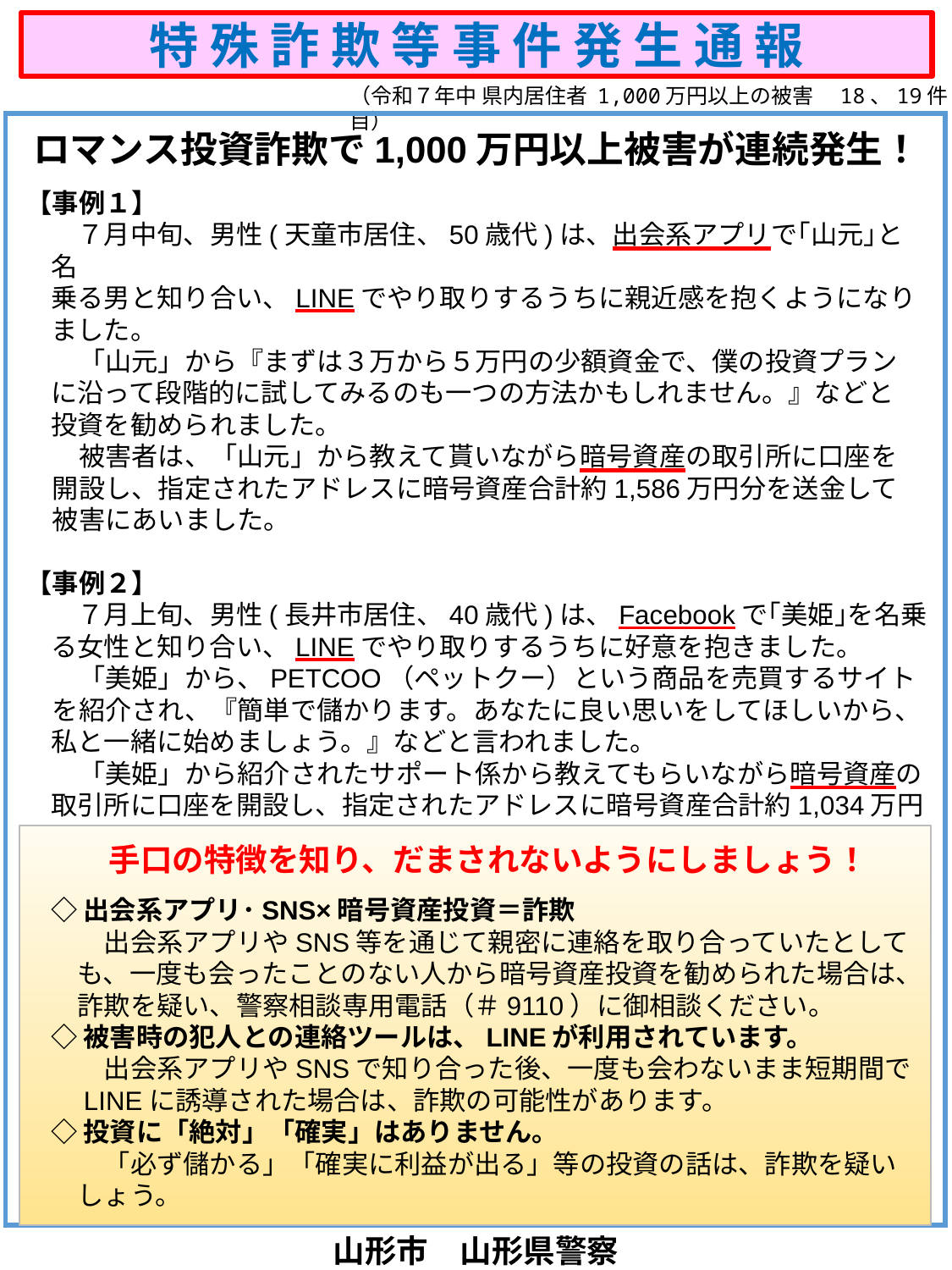

特 殊 詐 欺 等 事 件 発 生 通 報
（令和７年中 県内居住者 1,000万円以上の被害　18、19件目）

ロマンス投資詐欺で1,000万円以上被害が連続発生！
【事例１】
　７月中旬、男性(天童市居住、50歳代)は、出会系アプリで｢山元｣と名
乗る男と知り合い、LINEでやり取りするうちに親近感を抱くようになりました。
　　「山元」から『まずは３万から５万円の少額資金で、僕の投資プラン
に沿って段階的に試してみるのも一つの方法かもしれません。』などと
投資を勧められました。
　　被害者は、「山元」から教えて貰いながら暗号資産の取引所に口座を
　開設し、指定されたアドレスに暗号資産合計約1,586万円分を送金して
　被害にあいました。
【事例２】
　７月上旬、男性(長井市居住、40歳代)は、Facebookで｢美姫｣を名乗る女性と知り合い、LINEでやり取りするうちに好意を抱きました。
　　「美姫」から、PETCOO（ペットクー）という商品を売買するサイト
　を紹介され、『簡単で儲かります。あなたに良い思いをしてほしいから、私と一緒に始めましょう。』などと言われました。
　　「美姫」から紹介されたサポート係から教えてもらいながら暗号資産の取引所に口座を開設し、指定されたアドレスに暗号資産合計約1,034万円分を送金して被害にあいました。
　手口の特徴を知り、だまされないようにしましょう！
　◇ 出会系アプリ･SNS×暗号資産投資＝詐欺
　　　出会系アプリやSNS等を通じて親密に連絡を取り合っていたとして
　　も、一度も会ったことのない人から暗号資産投資を勧められた場合は、
　　詐欺を疑い、警察相談専用電話（＃9110）に御相談ください。
　◇ 被害時の犯人との連絡ツールは、LINEが利用されています。
　　　出会系アプリやSNSで知り合った後、一度も会わないまま短期間で
　　LINEに誘導された場合は、詐欺の可能性があります。
　◇ 投資に「絶対」「確実」はありません。
　　　「必ず儲かる」「確実に利益が出る」等の投資の話は、詐欺を疑い
　　しょう。
山形市　山形県警察